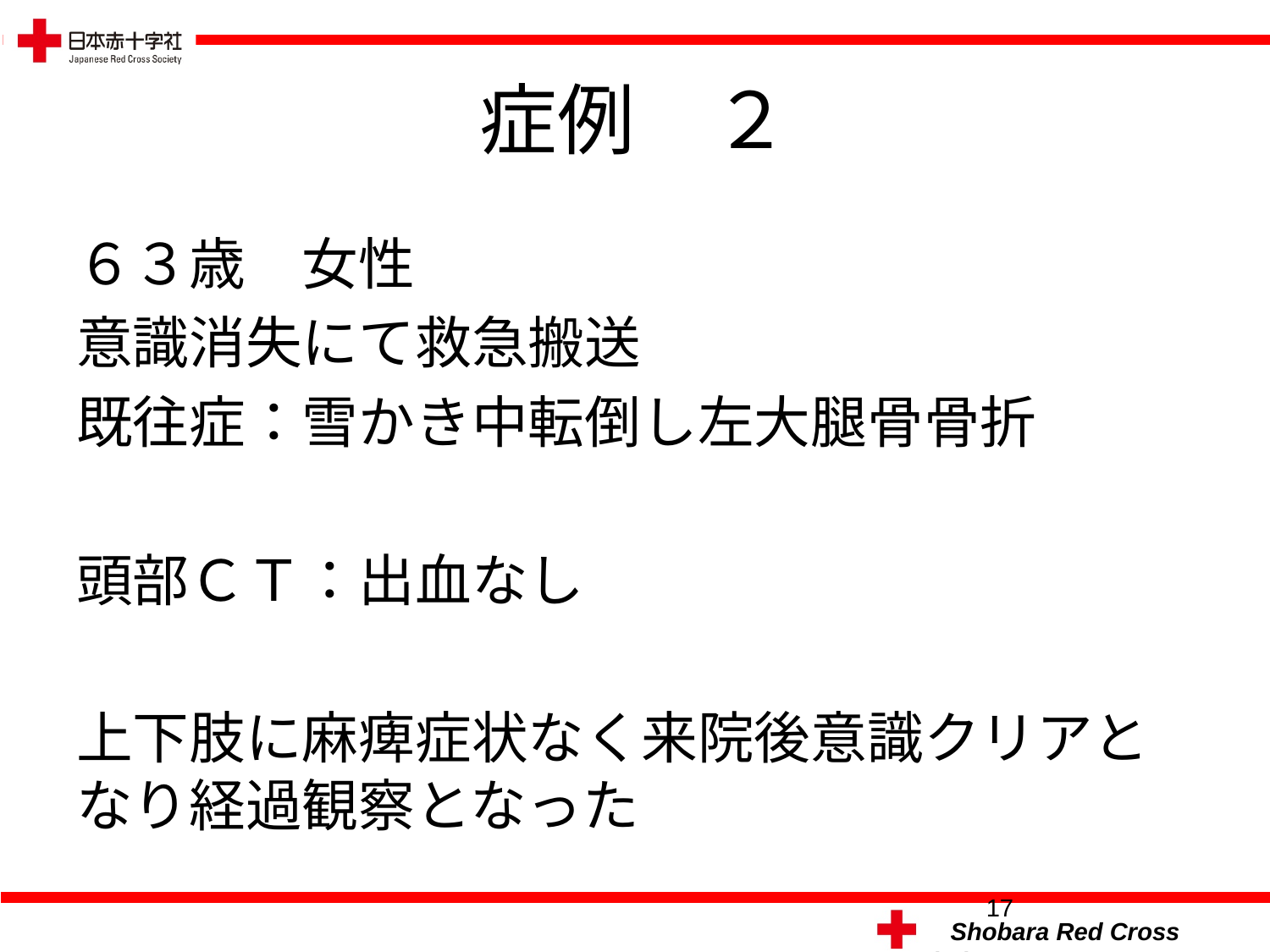

# 症例　２
６３歳　女性
意識消失にて救急搬送
既往症：雪かき中転倒し左大腿骨骨折

頭部ＣＴ：出血なし

上下肢に麻痺症状なく来院後意識クリアとなり経過観察となった

17